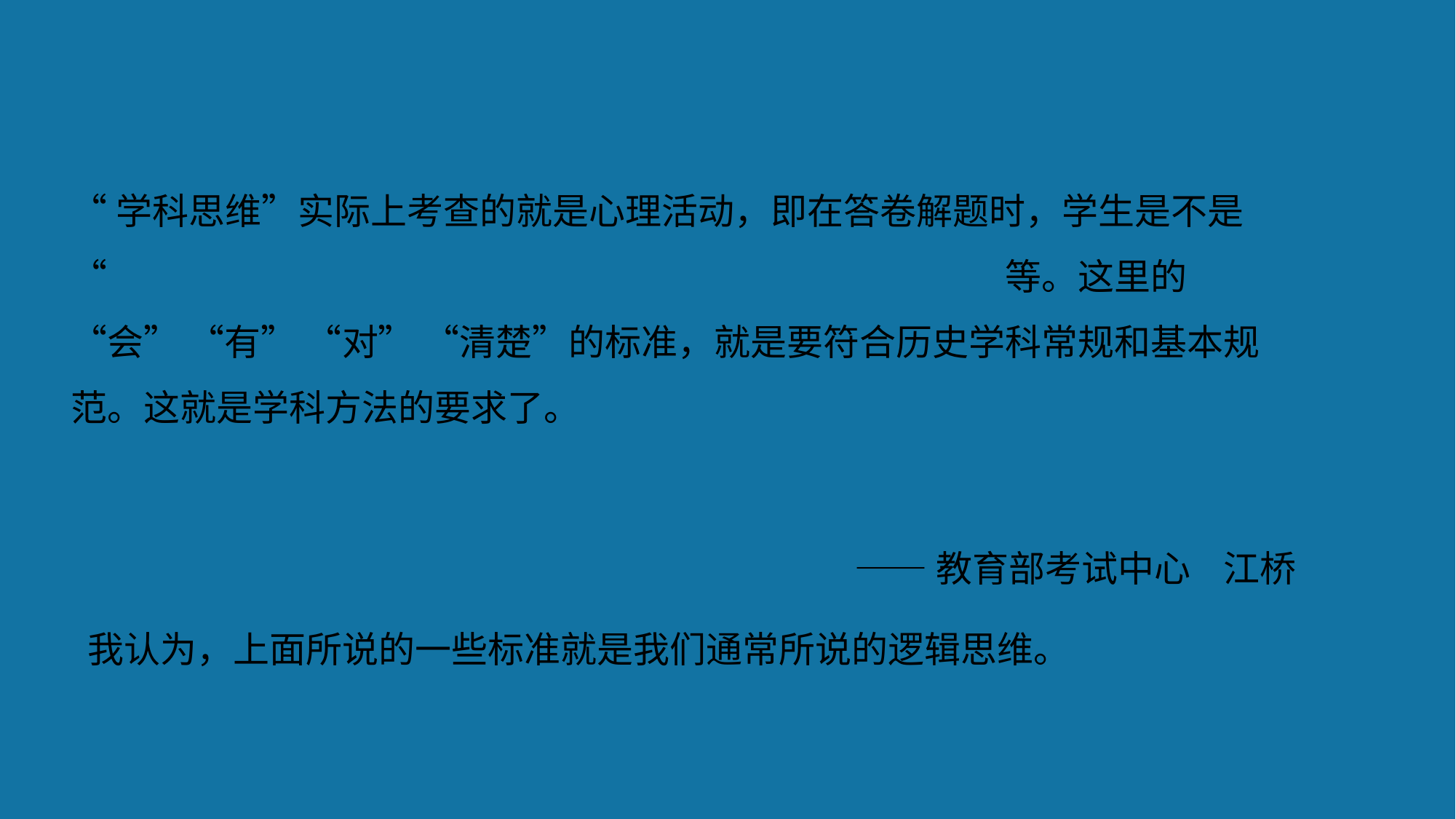

二、研读考纲说明，理解其中深意
“学科思维”实际上考查的就是心理活动，即在答卷解题时，学生是不是“会想（会思考）” “有思路” “对路子” “头脑清楚”等。这里的“会” “有” “对” “清楚”的标准，就是要符合历史学科常规和基本规范。这就是学科方法的要求了。

                             ——教育部考试中心    江桥
 我认为，上面所说的一些标准就是我们通常所说的逻辑思维。